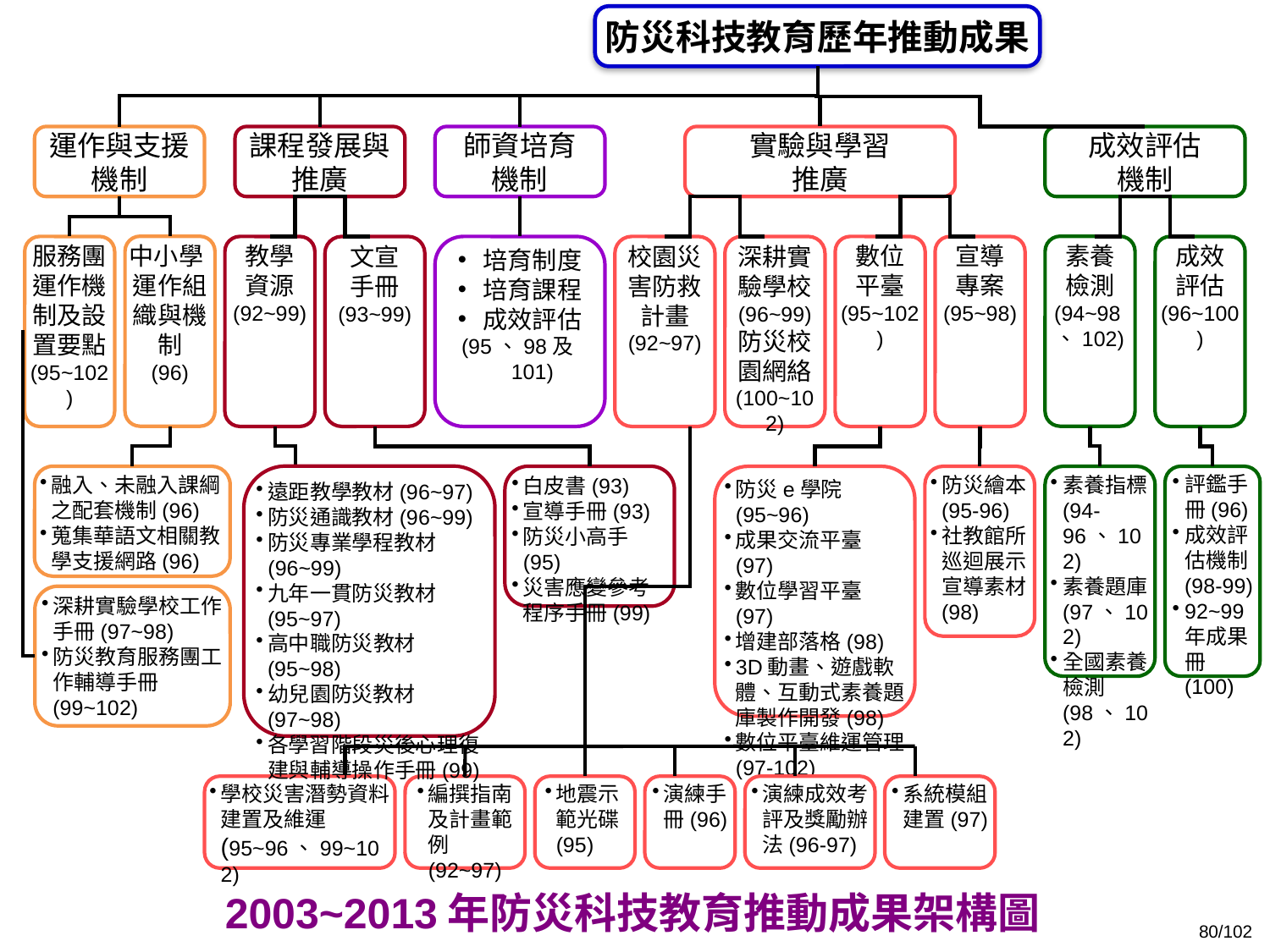

防災科技教育歷年推動成果
運作與支援機制
課程發展與推廣
師資培育
機制
實驗與學習
推廣
成效評估
機制
中小學
運作組織與機制
(96)
素養
檢測
(94~98、102)
服務團運作機制及設置要點
(95~102)
教學
資源
(92~99)
文宣
手冊
(93~99)
培育制度
培育課程
成效評估
(95、98及101)
校園災害防救計畫
(92~97)

深耕實驗學校
(96~99)
防災校園網絡
(100~102)
數位
平臺
(95~102)
宣導
專案
(95~98)
成效
評估
(96~100)
遠距教學教材(96~97)
防災通識教材(96~99)
防災專業學程教材
  (96~99)
九年一貫防災教材(95~97)
高中職防災教材(95~98)
幼兒園防災教材(97~98)
各學習階段災後心理復建與輔導操作手冊(99)
融入、未融入課綱之配套機制(96)
蒐集華語文相關教學支援網路(96)
白皮書(93)
宣導手冊(93)
防災小高手(95)
災害應變參考程序手冊(99)
防災e學院(95~96)
成果交流平臺(97)
數位學習平臺(97)
增建部落格(98)
3D動畫、遊戲軟體、互動式素養題庫製作開發(98)
數位平臺維運管理(97-102)
防災繪本(95-96)
社教館所巡迴展示宣導素材(98)
素養指標(94-96、102)
素養題庫(97、102)
全國素養檢測(98、102)
評鑑手冊(96)
成效評估機制 (98-99)
92~99年成果冊(100)
深耕實驗學校工作手冊(97~98)
防災教育服務團工作輔導手冊(99~102)
學校災害潛勢資料建置及維運(95~96、99~102)
編撰指南及計畫範例(92~97)

地震示範光碟(95)
演練手冊(96)
演練成效考評及獎勵辦法(96-97)
系統模組建置(97)
2003~2013年防災科技教育推動成果架構圖
80/102